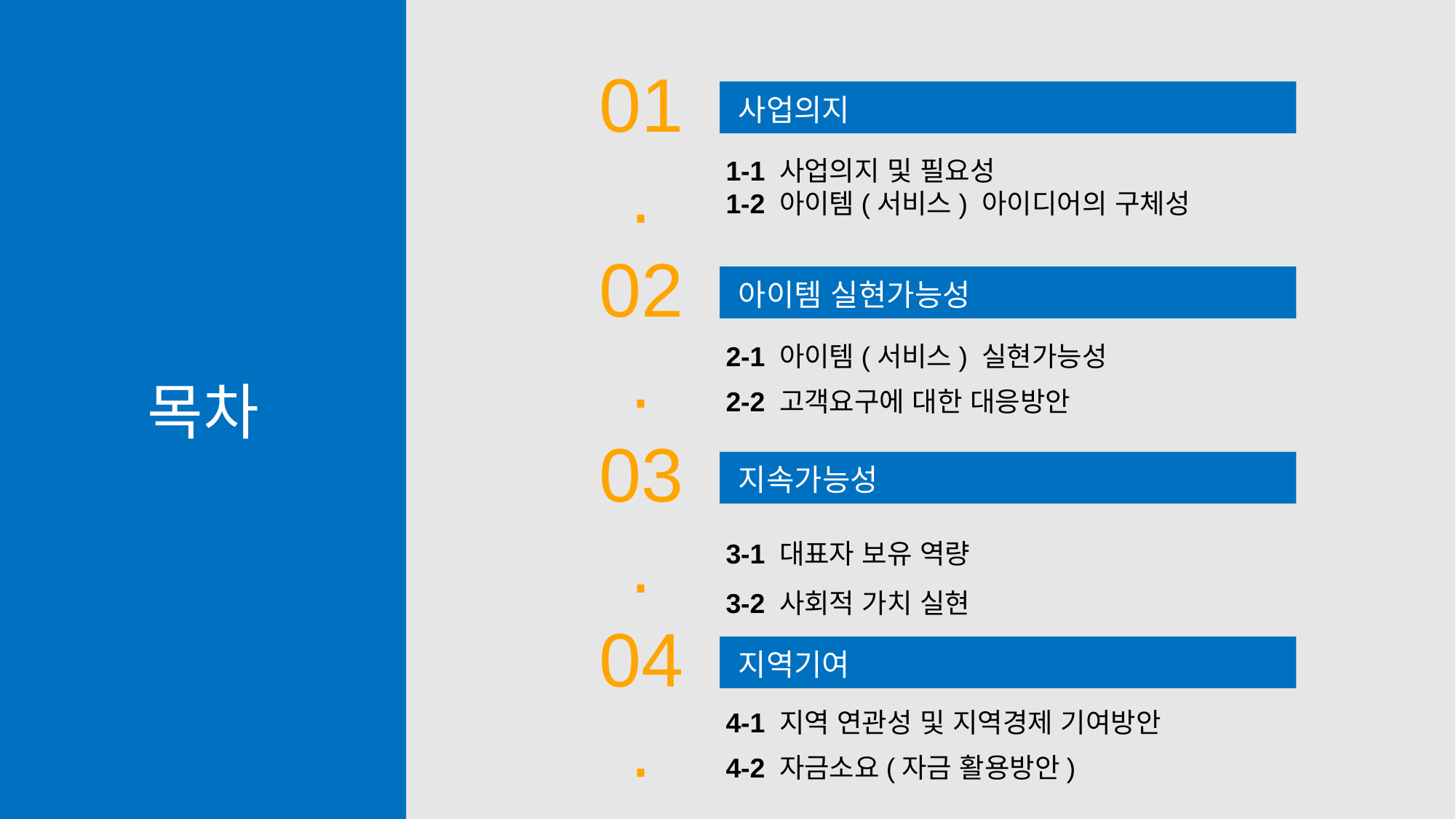

01.

사업의지
1-1 사업의지 및 필요성
1-2 아이템(서비스) 아이디어의 구체성
02.

아이템 실현가능성
2-1 아이템(서비스) 실현가능성
목차
2-2 고객요구에 대한 대응방안
03.

지속가능성
3-1 대표자 보유 역량
3-2 사회적 가치 실현
04.

지역기여
4-1 지역 연관성 및 지역경제 기여방안
4-2 자금소요(자금 활용방안)